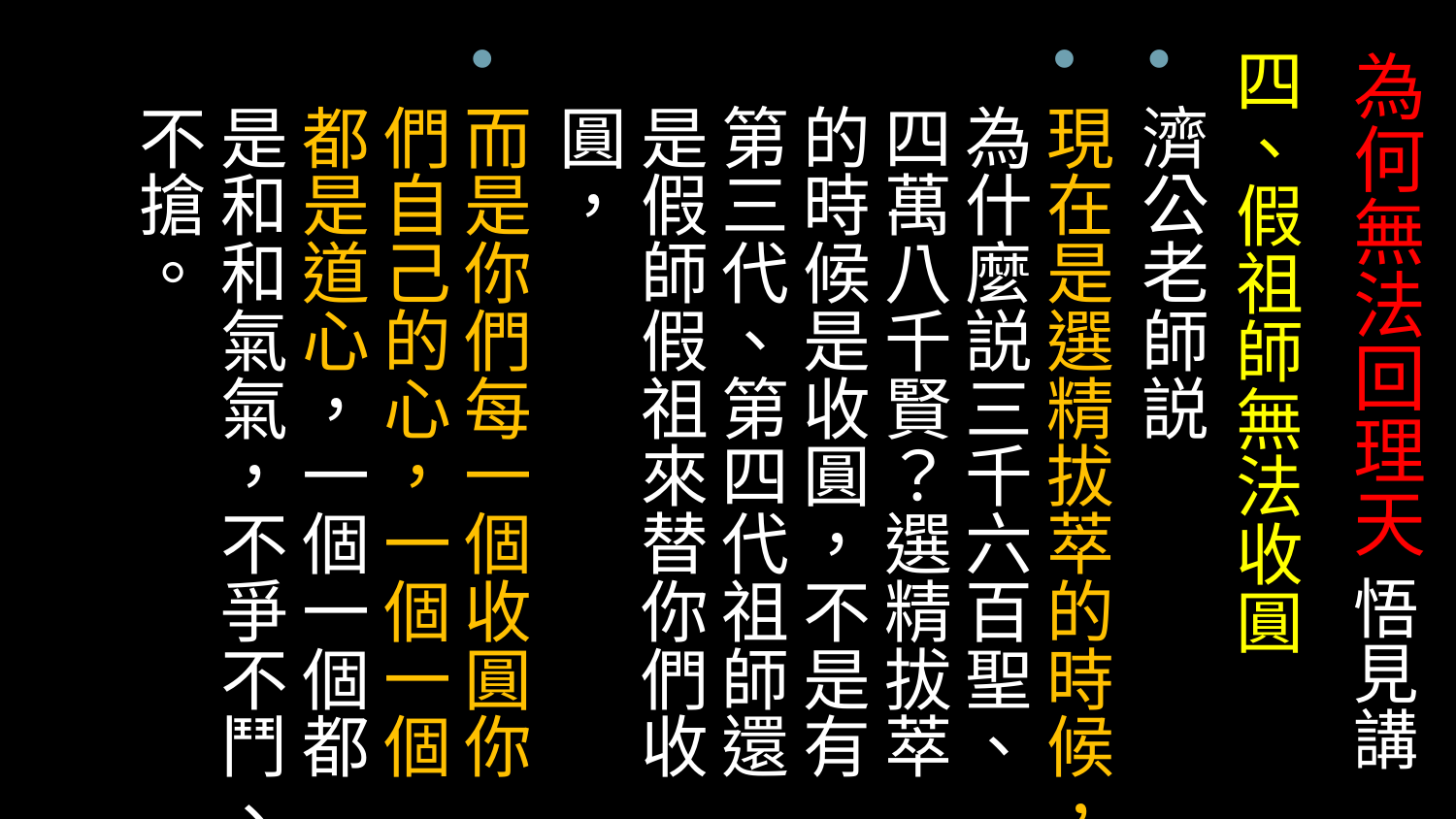

四、假祖師無法收圓
濟公老師説
現在是選精拔萃的時候，為什麼説三千六百聖、四萬八千賢？選精拔萃的時候是收圓，不是有第三代、第四代祖師還是假師假祖來替你們收圓，
而是你們每一個收圓你們自己的心，一個一個都是道心，一個一個都是和和氣氣，不爭不鬥、不搶。

# 為何無法回理天 悟見講